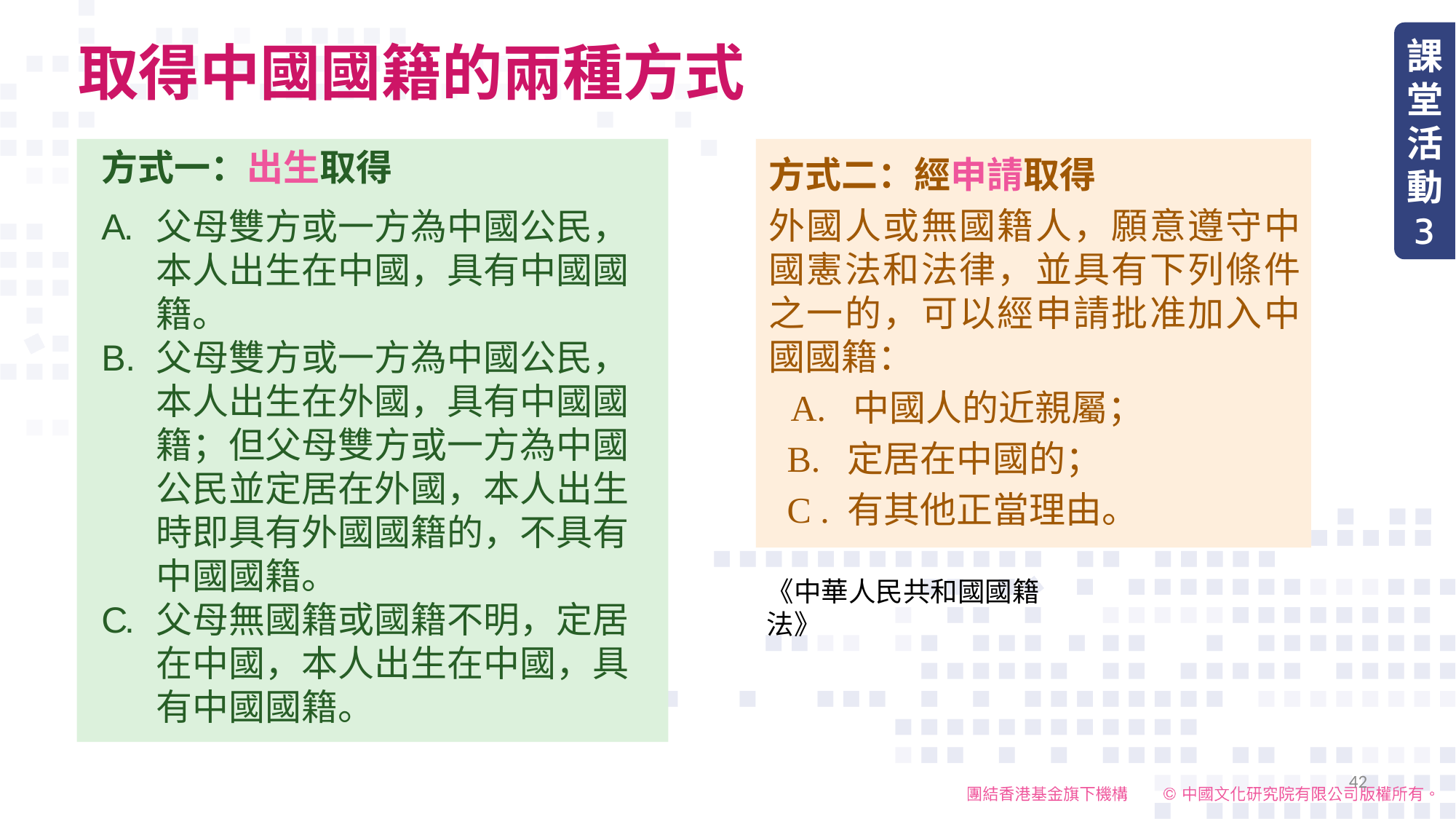

取得中國國籍的兩種方式
課堂活動
3

方式二：經申請取得
外國人或無國籍人，願意遵守中國憲法和法律，並具有下列條件之一的，可以經申請批准加入中國國籍：
 A.  中國人的近親屬；
  B.  定居在中國的；
  C . 有其他正當理由。
方式一：出生取得
父母雙方或一方為中國公民，本人出生在中國，具有中國國籍。
父母雙方或一方為中國公民，本人出生在外國，具有中國國籍；但父母雙方或一方為中國公民並定居在外國，本人出生時即具有外國國籍的，不具有中國國籍。
父母無國籍或國籍不明，定居在中國，本人出生在中國，具有中國國籍。
《中華人民共和國國籍法》
42